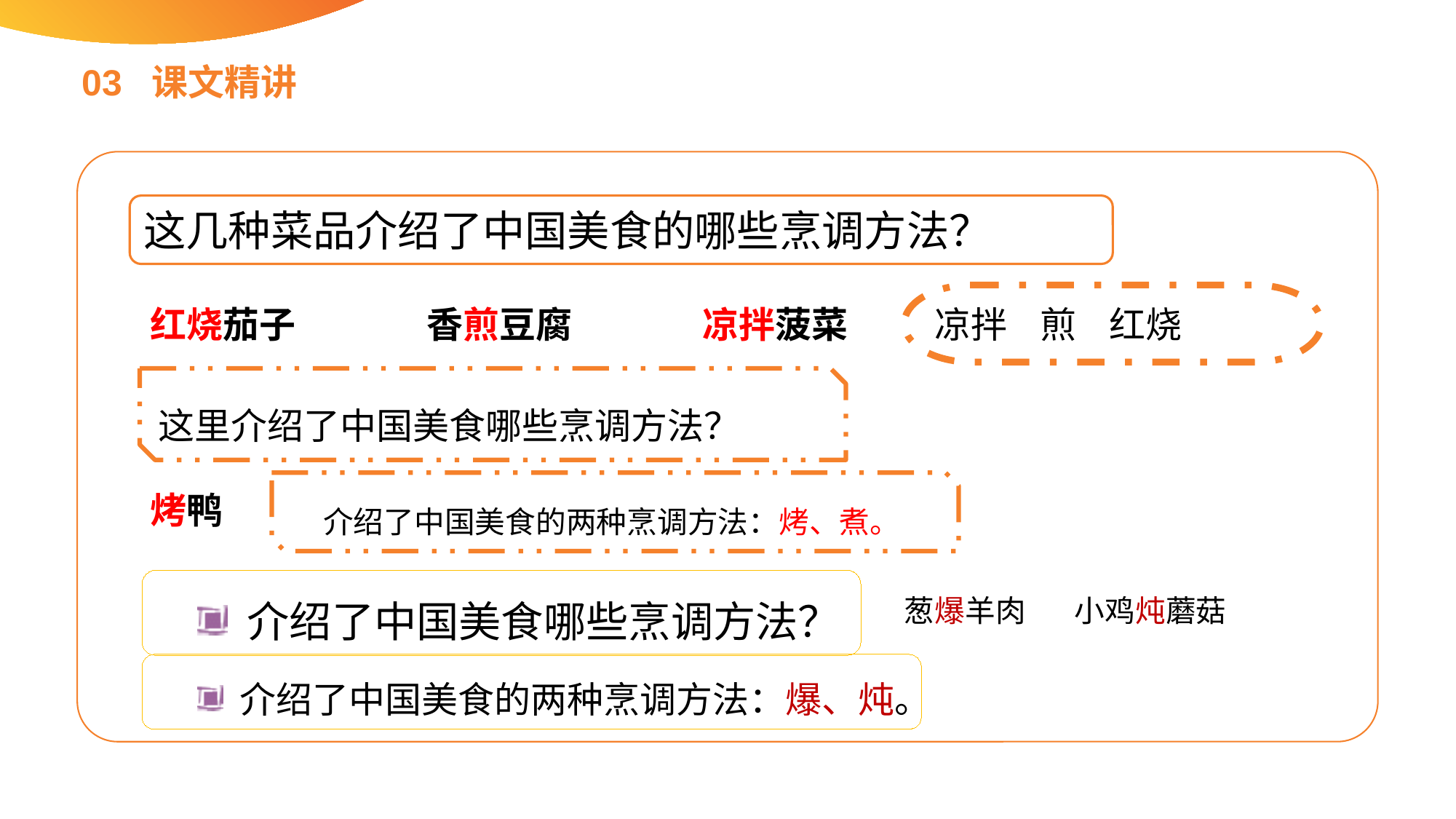

03  课文精讲
这几种菜品介绍了中国美食的哪些烹调方法？
凉拌    煎    红烧
红烧茄子
香煎豆腐
凉拌菠菜
这里介绍了中国美食哪些烹调方法？
    介绍了中国美食的两种烹调方法：烤、煮。
烤鸭
 介绍了中国美食哪些烹调方法？
葱爆羊肉
小鸡炖蘑菇
 介绍了中国美食的两种烹调方法：爆、炖。